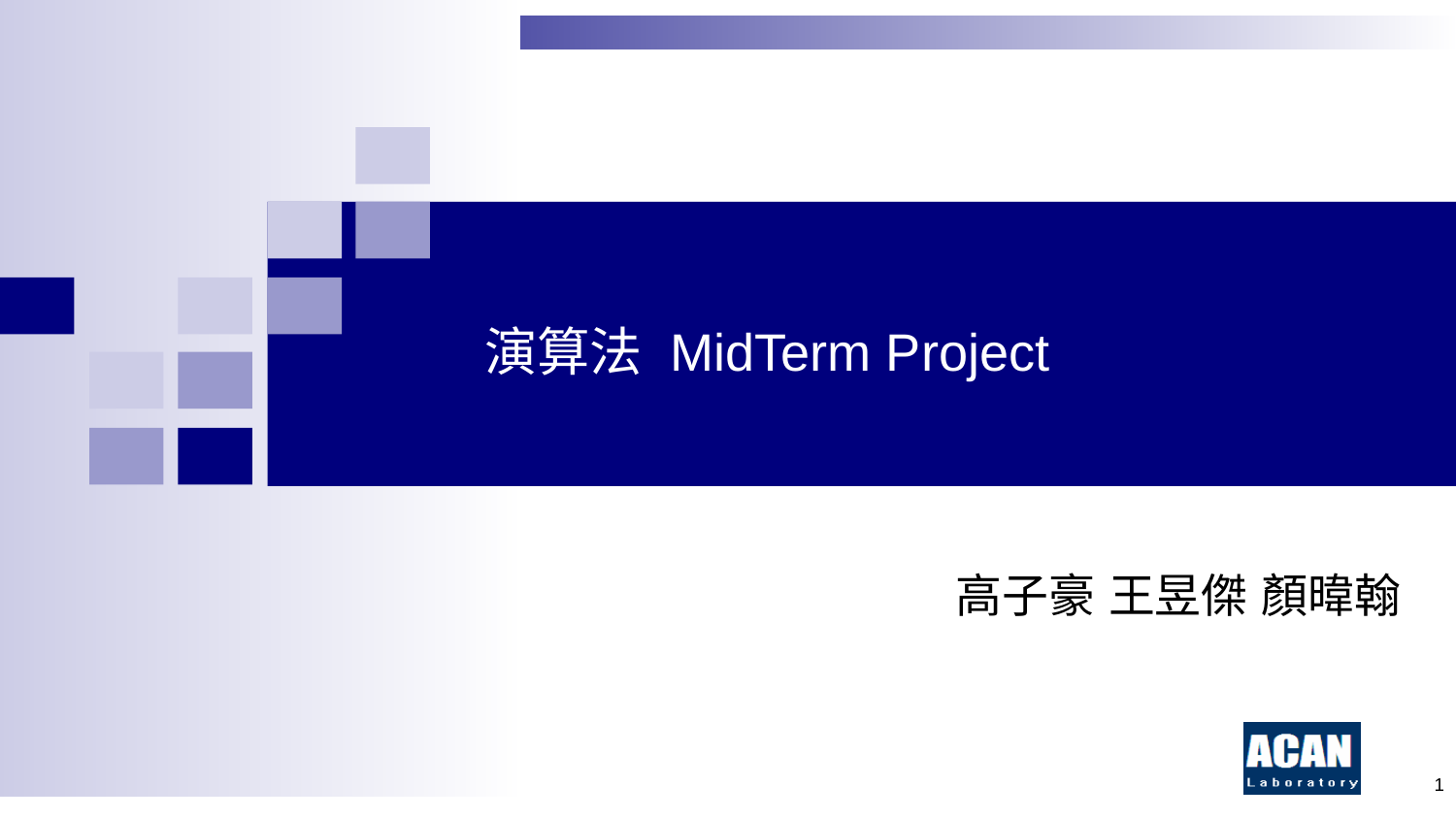

# 演算法 MidTerm Project
高子豪 王昱傑 顏暐翰
1